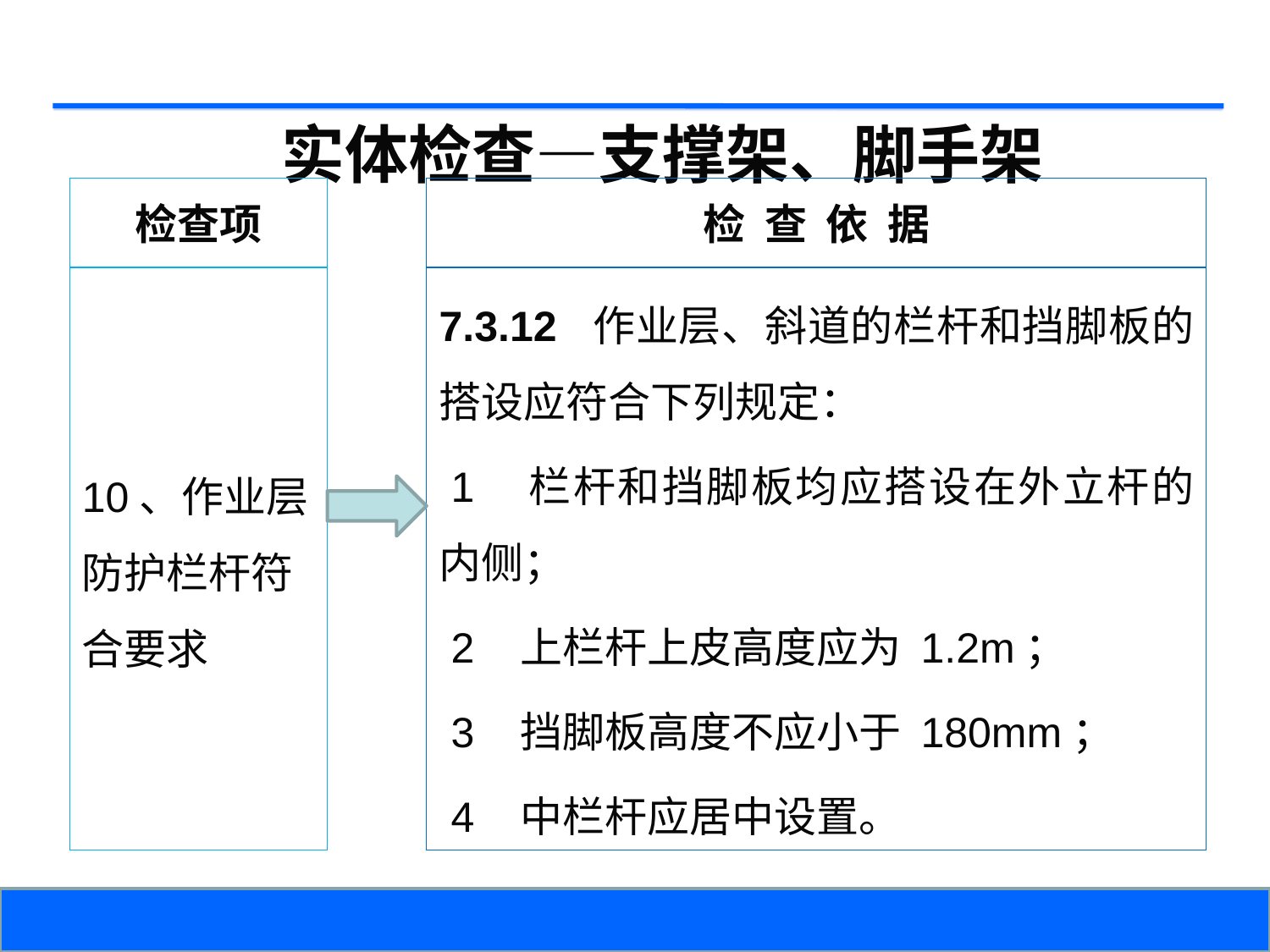

实体检查—支撑架、脚手架
检查项
检  查  依  据
10、作业层防护栏杆符合要求
7.3.12  作业层、斜道的栏杆和挡脚板的搭设应符合下列规定：
 1   栏杆和挡脚板均应搭设在外立杆的内侧；
 2   上栏杆上皮高度应为 1.2m；
 3   挡脚板高度不应小于 180mm；
 4   中栏杆应居中设置。